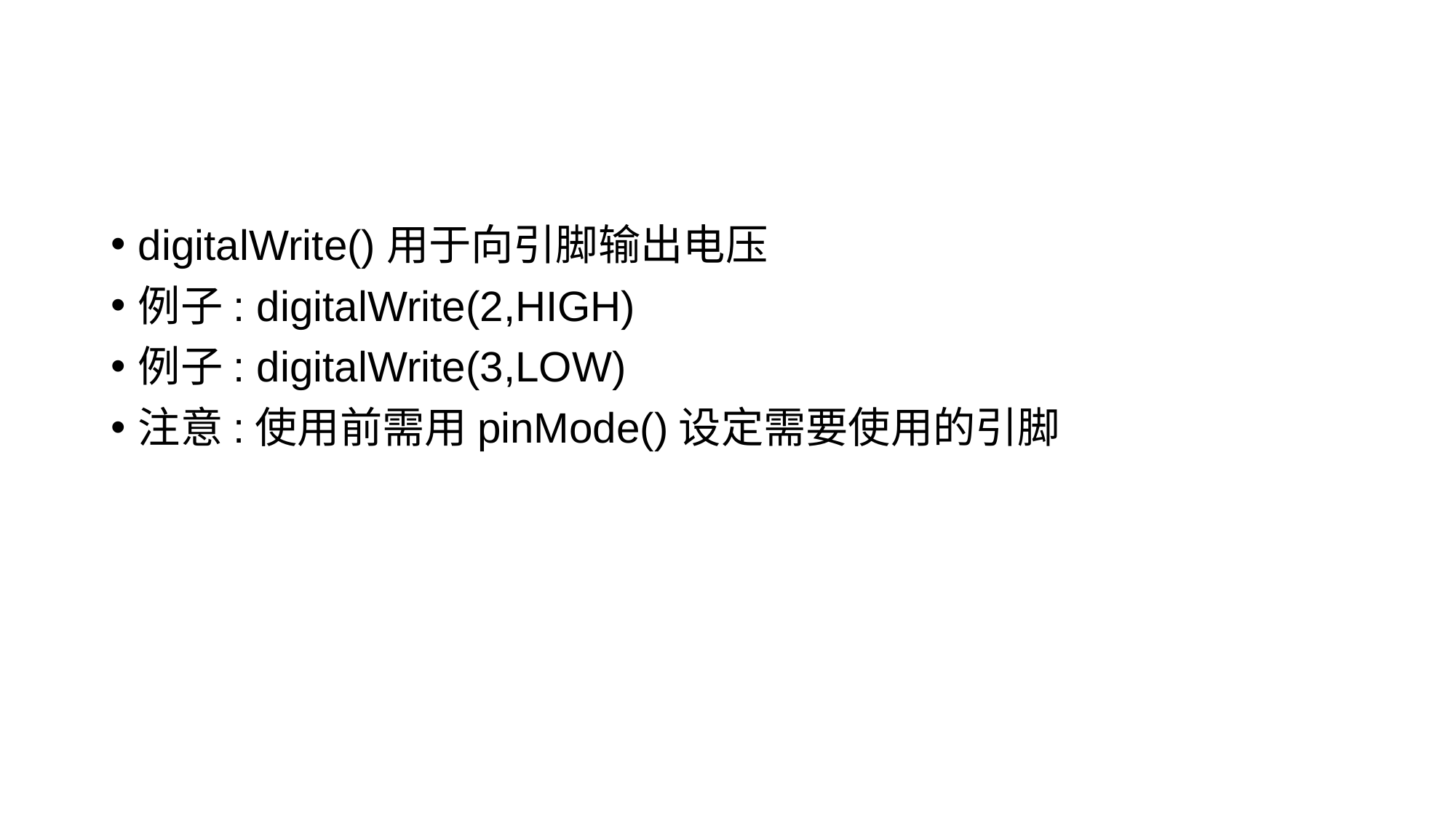

#
digitalWrite()用于向引脚输出电压
例子: digitalWrite(2,HIGH)
例子: digitalWrite(3,LOW)
注意:使用前需用pinMode()设定需要使用的引脚